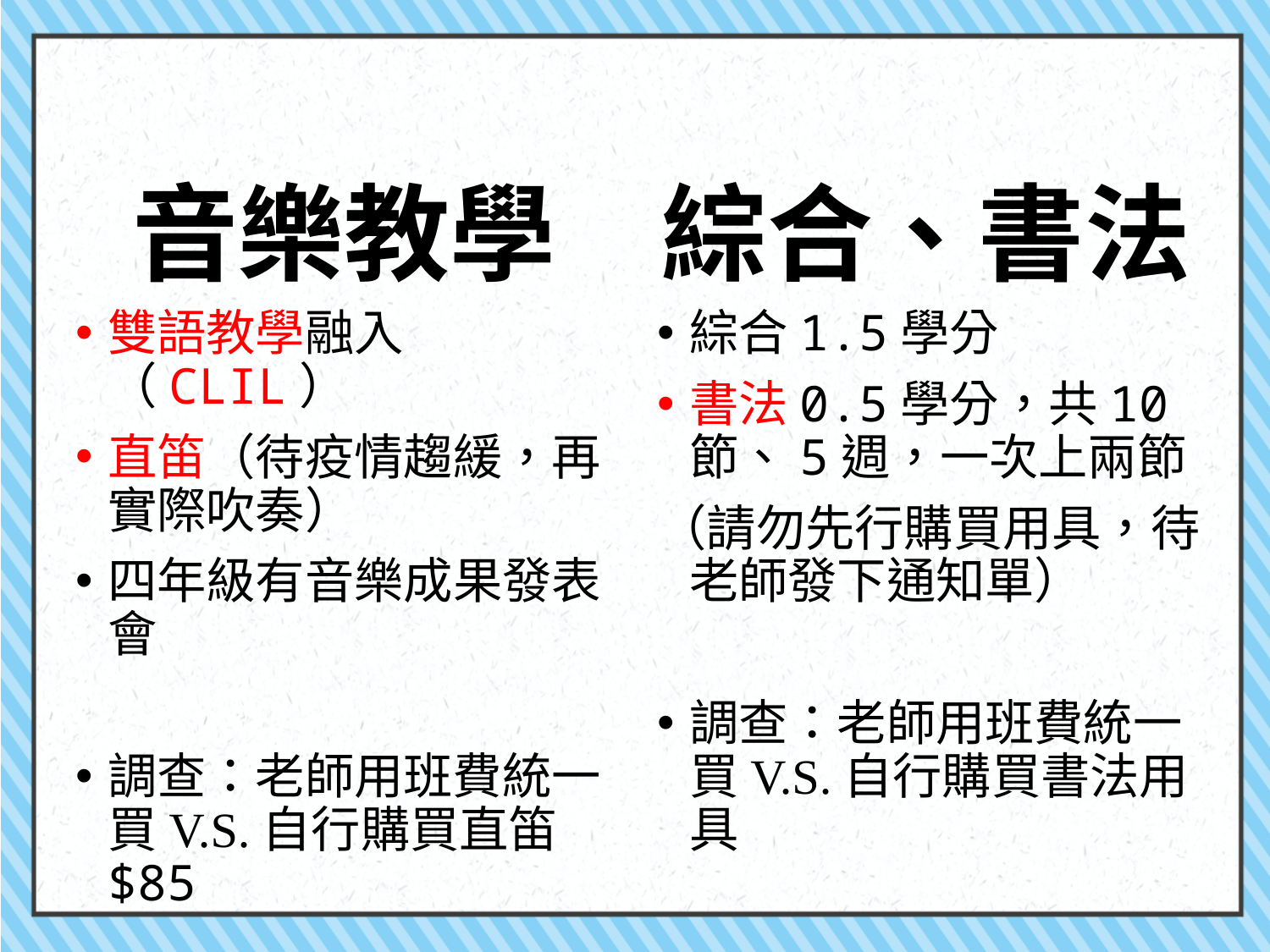

音樂教學
綜合、書法
雙語教學融入（CLIL）
直笛（待疫情趨緩，再實際吹奏）
四年級有音樂成果發表會

調查：老師用班費統一買V.S.自行購買直笛$85

綜合1.5學分
書法0.5學分，共10節、5週，一次上兩節
（請勿先行購買用具，待老師發下通知單）

調查：老師用班費統一買V.S.自行購買書法用具